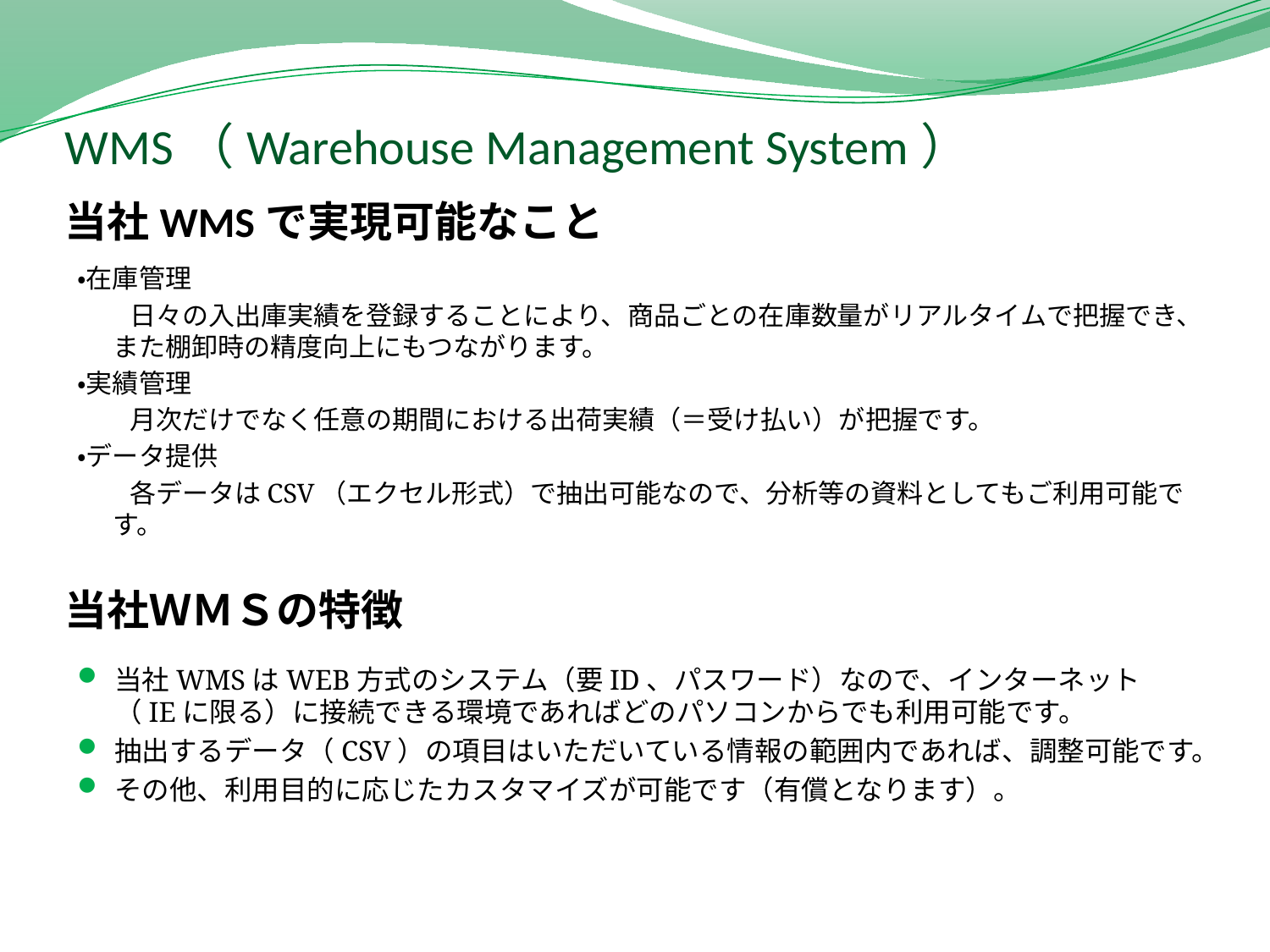

# WMS（Warehouse Management System）
当社WMSで実現可能なこと
・在庫管理
　　日々の入出庫実績を登録することにより、商品ごとの在庫数量がリアルタイムで把握でき、また棚卸時の精度向上にもつながります。
・実績管理
　　月次だけでなく任意の期間における出荷実績（＝受け払い）が把握です。
・データ提供
　　各データはCSV（エクセル形式）で抽出可能なので、分析等の資料としてもご利用可能です。

当社ＷＭＳの特徴
当社WMSはWEB方式のシステム（要ID、パスワード）なので、インターネット（IEに限る）に接続できる環境であればどのパソコンからでも利用可能です。
抽出するデータ（CSV）の項目はいただいている情報の範囲内であれば、調整可能です。
その他、利用目的に応じたカスタマイズが可能です（有償となります）。